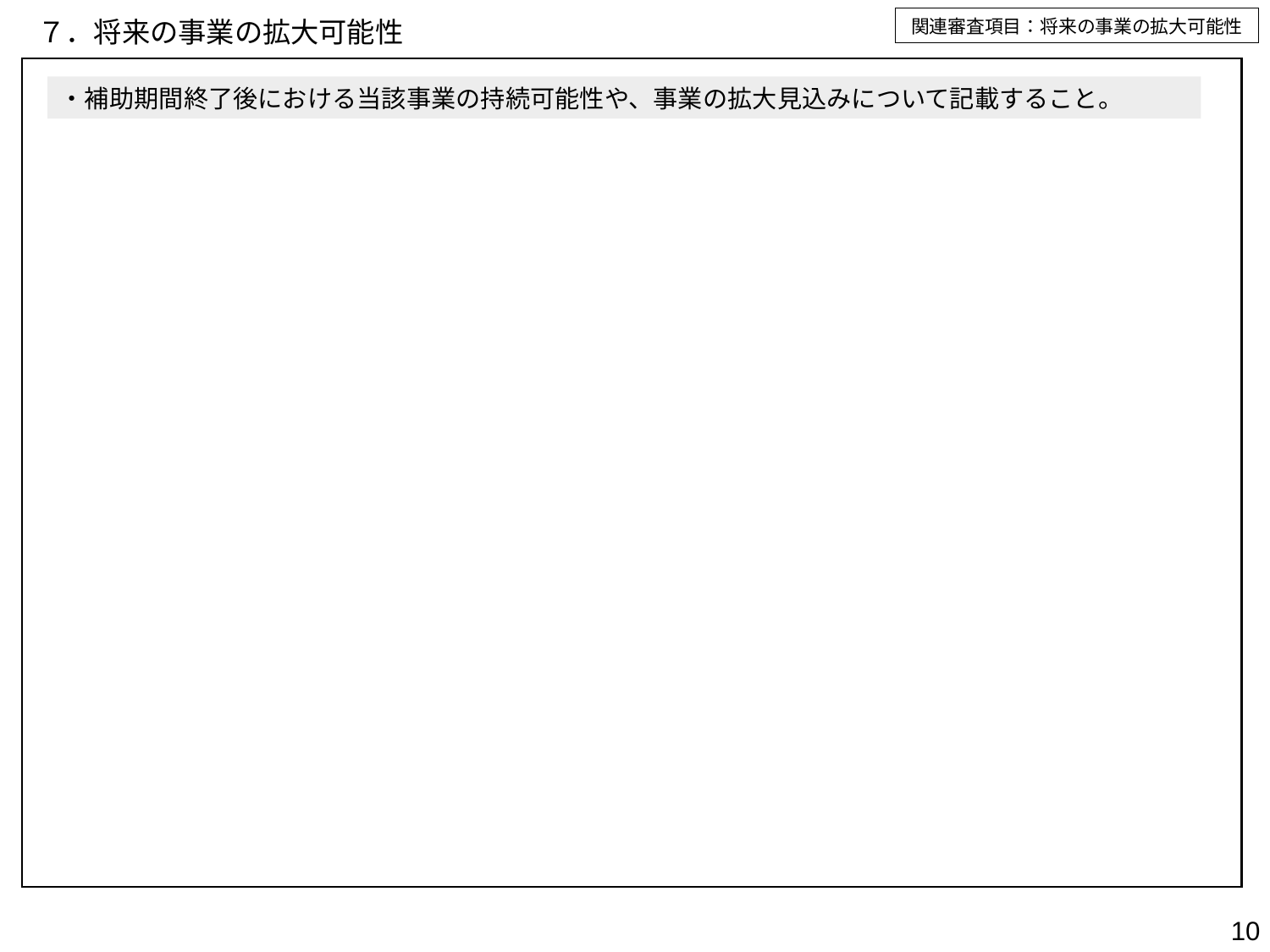

関連審査項目：将来の事業の拡大可能性
# ７．将来の事業の拡大可能性

・補助期間終了後における当該事業の持続可能性や、事業の拡大見込みについて記載すること。
10